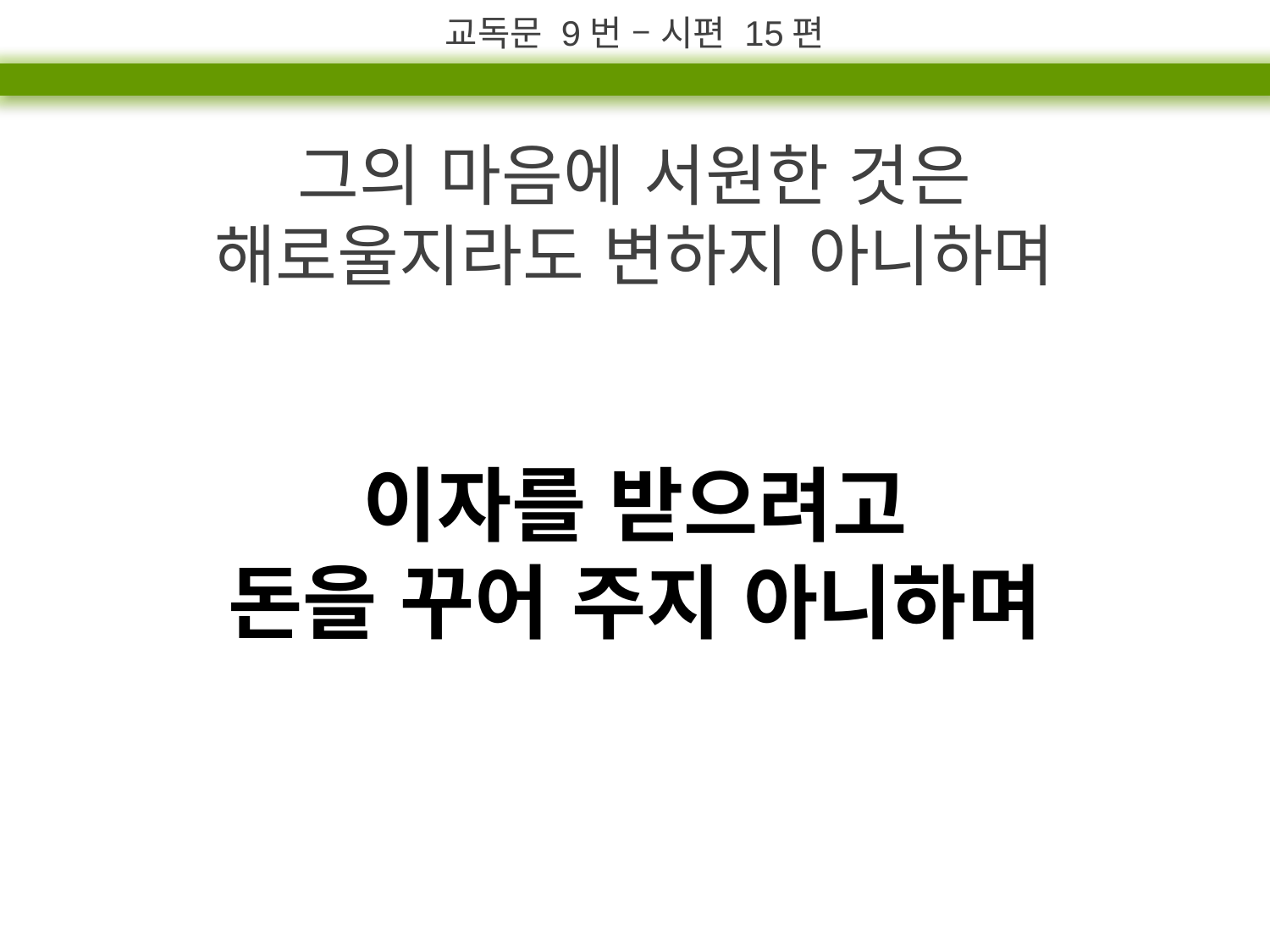

교독문 9번 – 시편 15편

그의 마음에 서원한 것은
해로울지라도 변하지 아니하며
이자를 받으려고
돈을 꾸어 주지 아니하며